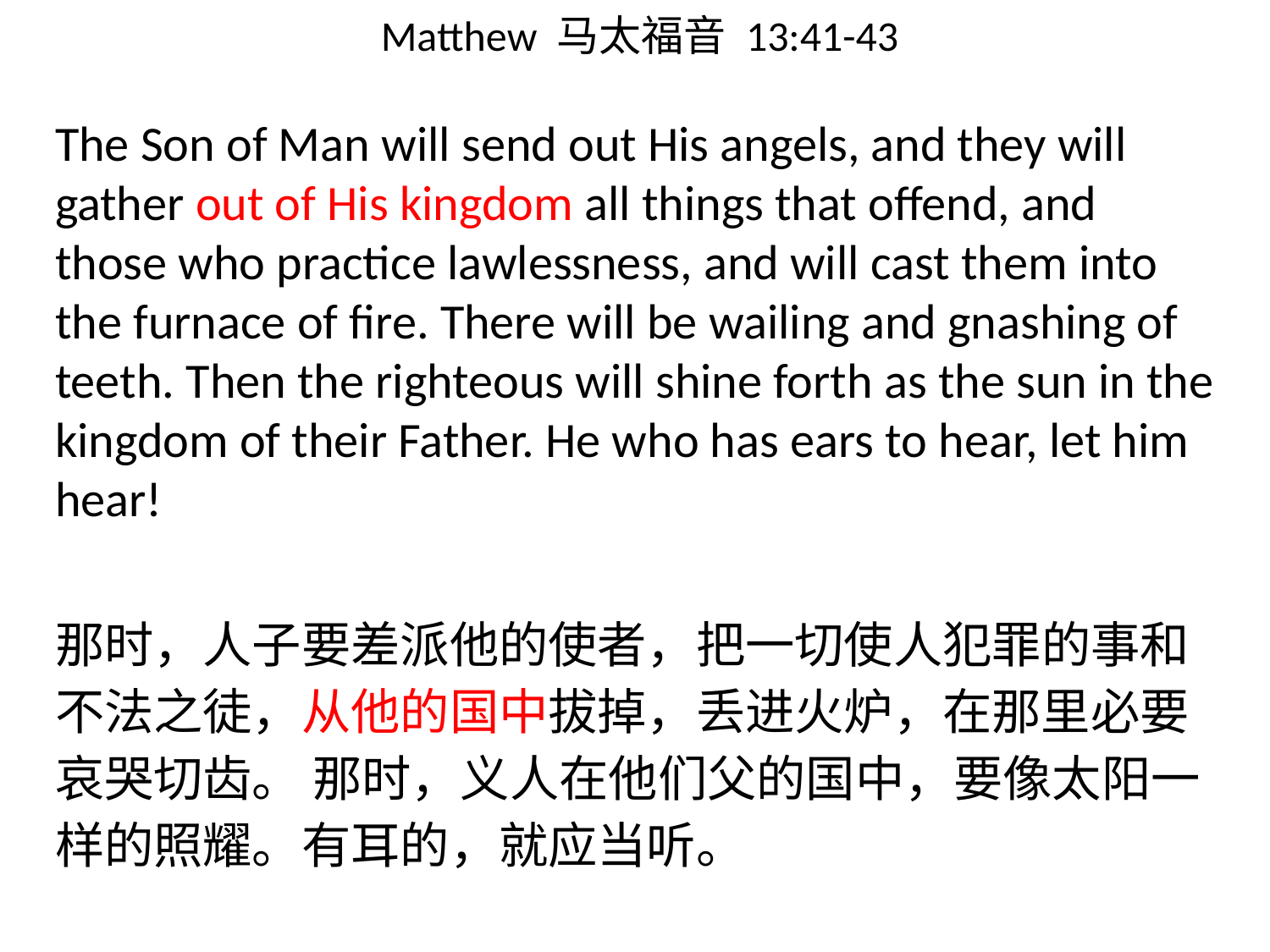

# Matthew 马太福音 13:41-43
The Son of Man will send out His angels, and they will gather out of His kingdom all things that offend, and those who practice lawlessness, and will cast them into the furnace of fire. There will be wailing and gnashing of teeth. Then the righteous will shine forth as the sun in the kingdom of their Father. He who has ears to hear, let him hear!

那时，人子要差派他的使者，把一切使人犯罪的事和不法之徒，从他的国中拔掉，丢进火炉，在那里必要哀哭切齿。 那时，义人在他们父的国中，要像太阳一样的照耀。有耳的，就应当听。